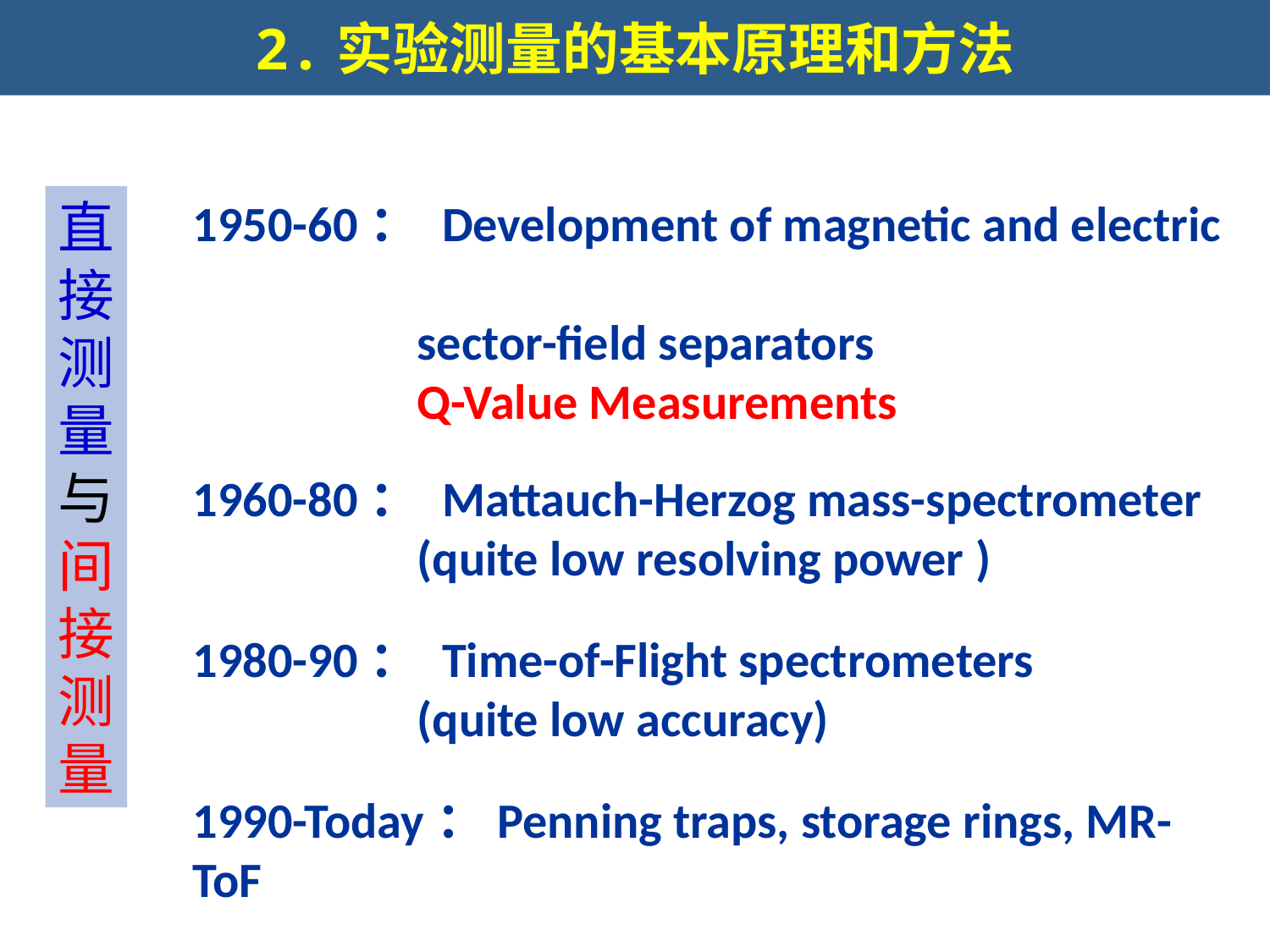

2.实验测量的基本原理和方法
直
接
测
量
与
间
接
测
量
1950-60： Development of magnetic and electric
                    sector-field separators
                    Q-Value Measurements
1960-80： Mattauch-Herzog mass-spectrometer
                    (quite low resolving power )

1980-90： Time-of-Flight spectrometers
                    (quite low accuracy)
1990-Today：Penning traps, storage rings, MR-ToF